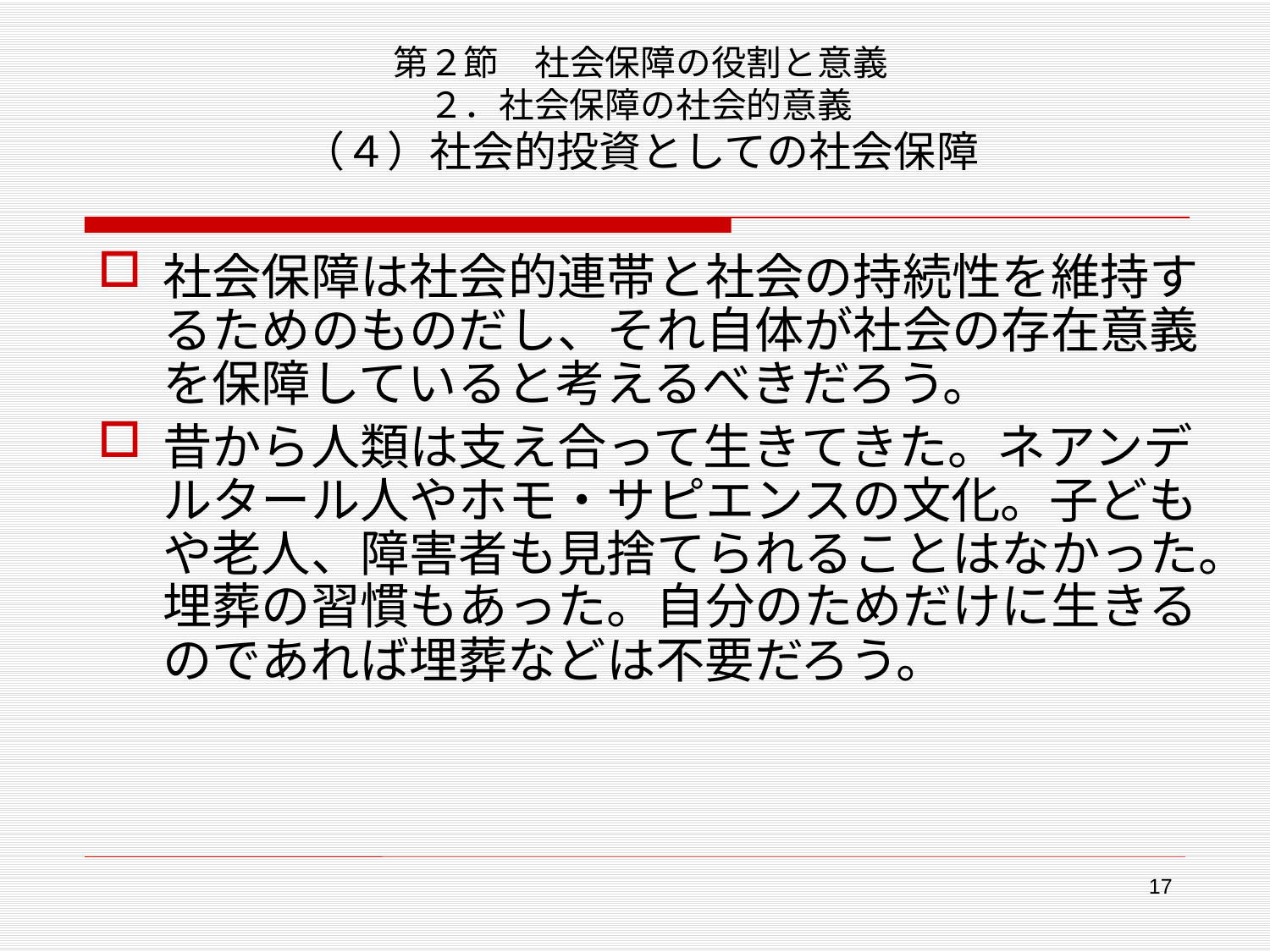

# 第２節　社会保障の役割と意義 ２．社会保障の社会的意義 （４）社会的投資としての社会保障
社会保障は社会的連帯と社会の持続性を維持するためのものだし、それ自体が社会の存在意義を保障していると考えるべきだろう。
昔から人類は支え合って生きてきた。ネアンデルタール人やホモ・サピエンスの文化。子どもや老人、障害者も見捨てられることはなかった。埋葬の習慣もあった。自分のためだけに生きるのであれば埋葬などは不要だろう。
17